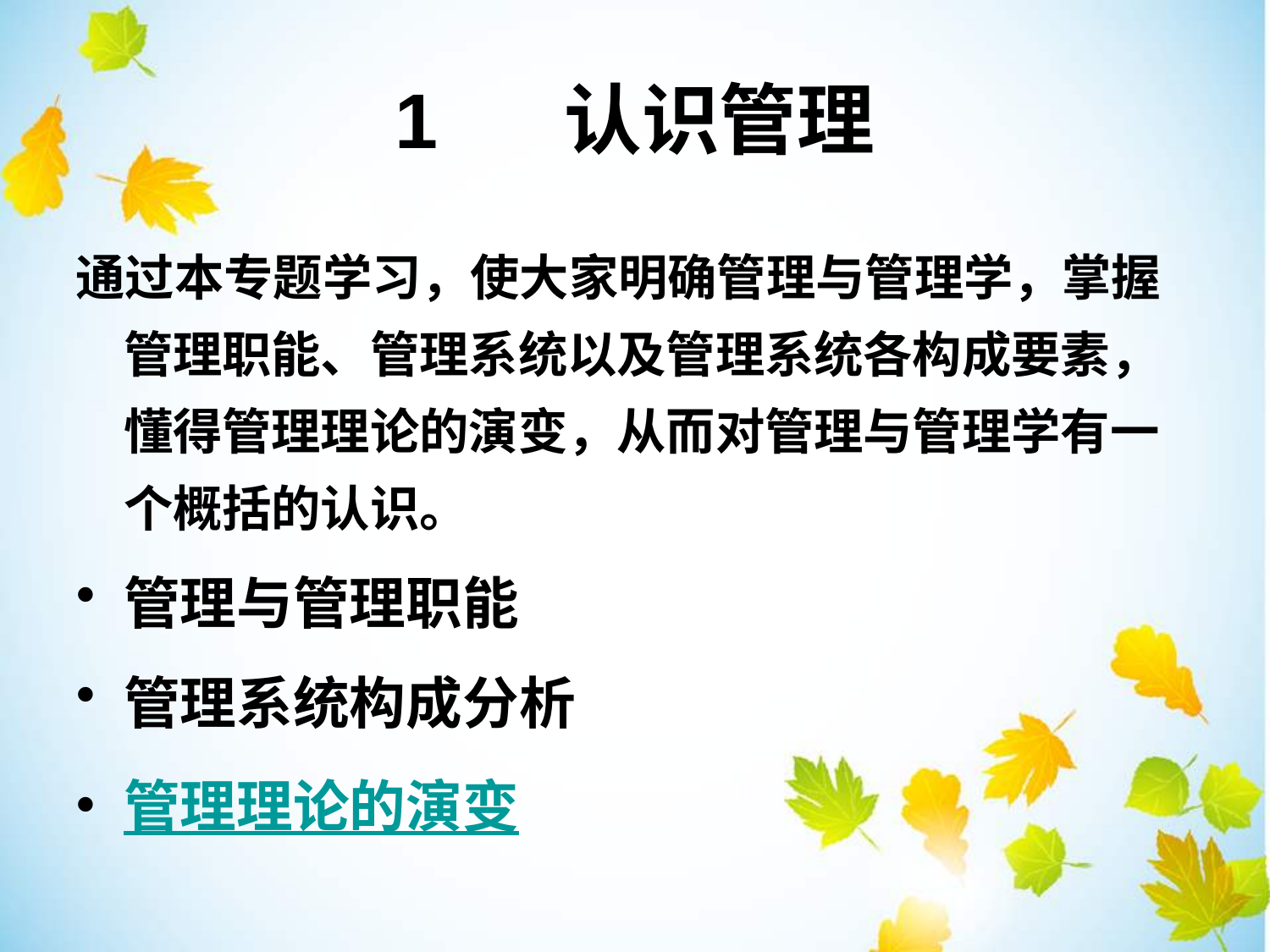

1     认识管理
通过本专题学习，使大家明确管理与管理学，掌握管理职能、管理系统以及管理系统各构成要素，懂得管理理论的演变，从而对管理与管理学有一个概括的认识。
管理与管理职能
管理系统构成分析
管理理论的演变